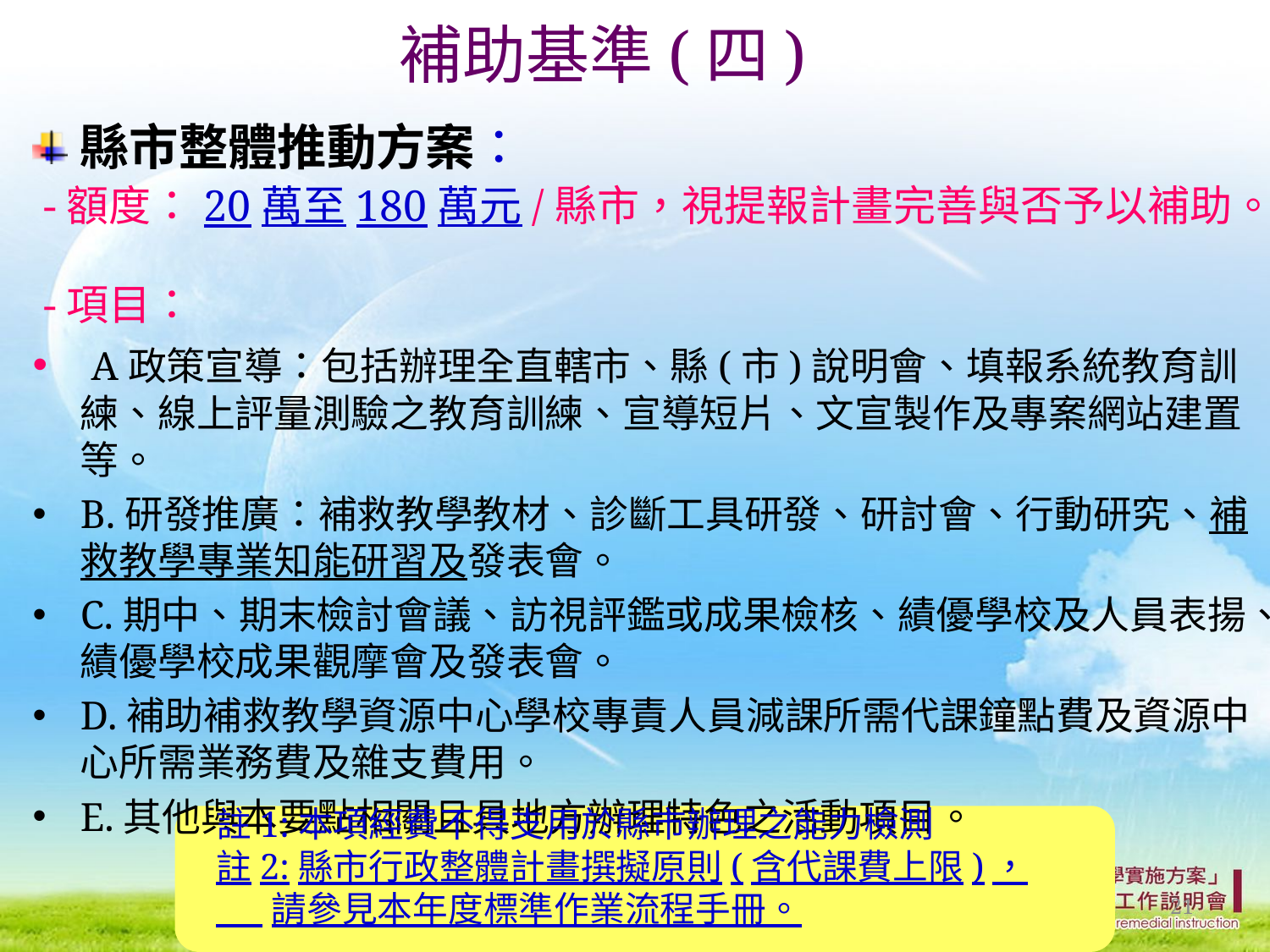

# 補助基準(四)
縣市整體推動方案：
 -額度：20萬至180萬元/縣市，視提報計畫完善與否予以補助。
 -項目：
 A政策宣導：包括辦理全直轄市、縣(市)說明會、填報系統教育訓練、線上評量測驗之教育訓練、宣導短片、文宣製作及專案網站建置等。
B.研發推廣：補救教學教材、診斷工具研發、研討會、行動研究、補救教學專業知能研習及發表會。
C.期中、期末檢討會議、訪視評鑑或成果檢核、績優學校及人員表揚、績優學校成果觀摩會及發表會。
D.補助補救教學資源中心學校專責人員減課所需代課鐘點費及資源中心所需業務費及雜支費用。
E.其他與本要點相關且具地方辦理特色之活動項目。

註1:本項經費不得支用於縣市辦理之能力檢測
註2:縣市行政整體計畫撰擬原則(含代課費上限)，
      請參見本年度標準作業流程手冊。

21